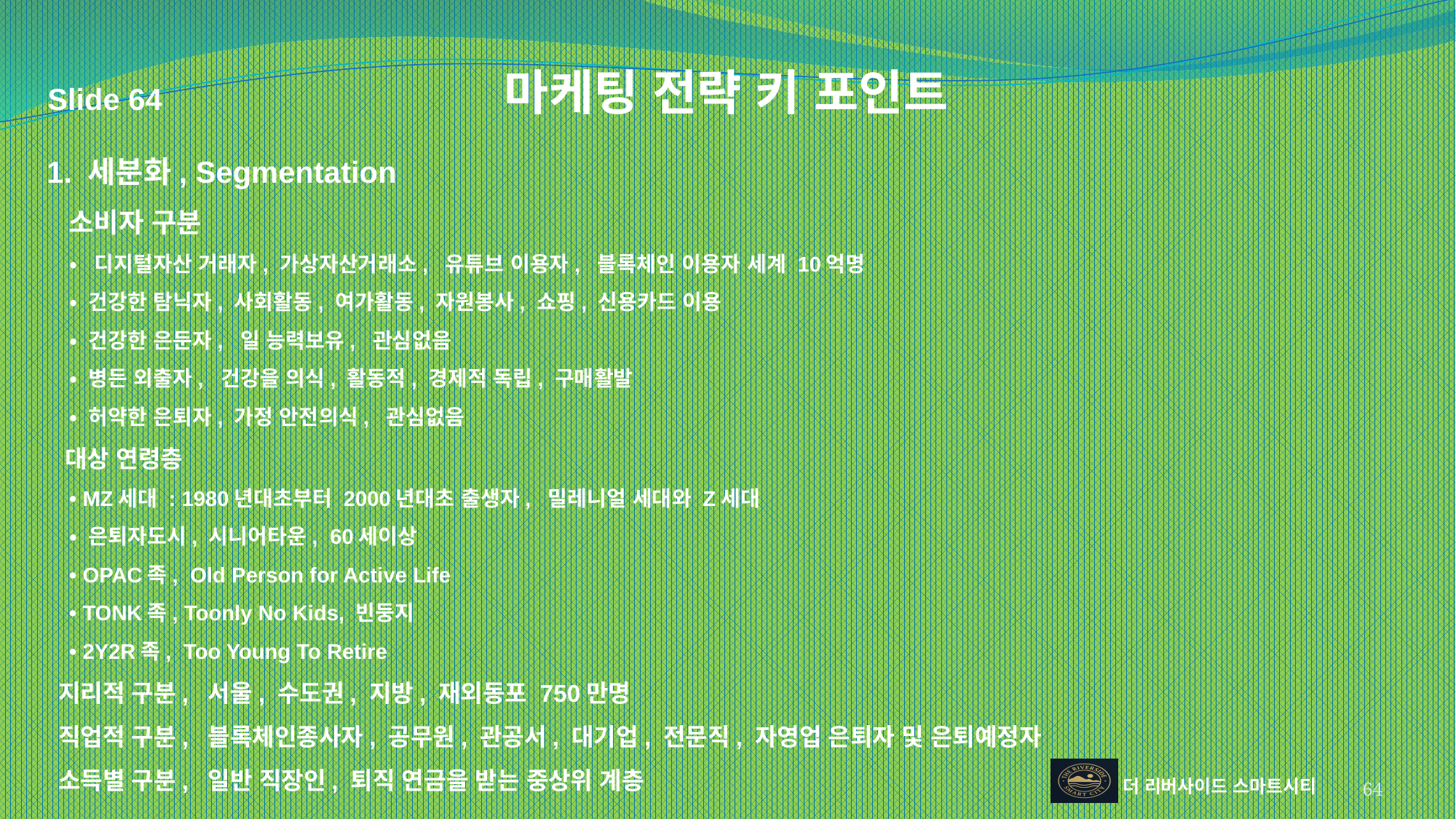

Slide 64                                        마케팅 전략 키 포인트

 1. 세분화, Segmentation
   소비자 구분
     •  디지털자산 거래자, 가상자산거래소,  유튜브 이용자,  블록체인 이용자 세계 10억명
     • 건강한 탐닉자, 사회활동, 여가활동, 자원봉사, 쇼핑, 신용카드 이용
     • 건강한 은둔자,  일 능력보유,  관심없음
     • 병든 외출자,  건강을 의식, 활동적, 경제적 독립, 구매활발
     • 허약한 은퇴자, 가정 안전의식,  관심없음
   대상 연령층
     • MZ세대 : 1980년대초부터 2000년대초 출생자,  밀레니얼 세대와 Z세대
     • 은퇴자도시, 시니어타운,  60세이상
     • OPAC족,  Old Person for Active Life
     • TONK족, Toonly No Kids, 빈둥지
     • 2Y2R족,  Too Young To Retire
  지리적 구분,  서울, 수도권, 지방, 재외동포 750만명
  직업적 구분,  블록체인종사자, 공무원, 관공서, 대기업, 전문직, 자영업 은퇴자 및 은퇴예정자
  소득별 구분,  일반 직장인, 퇴직 연금을 받는 중상위 계층

64